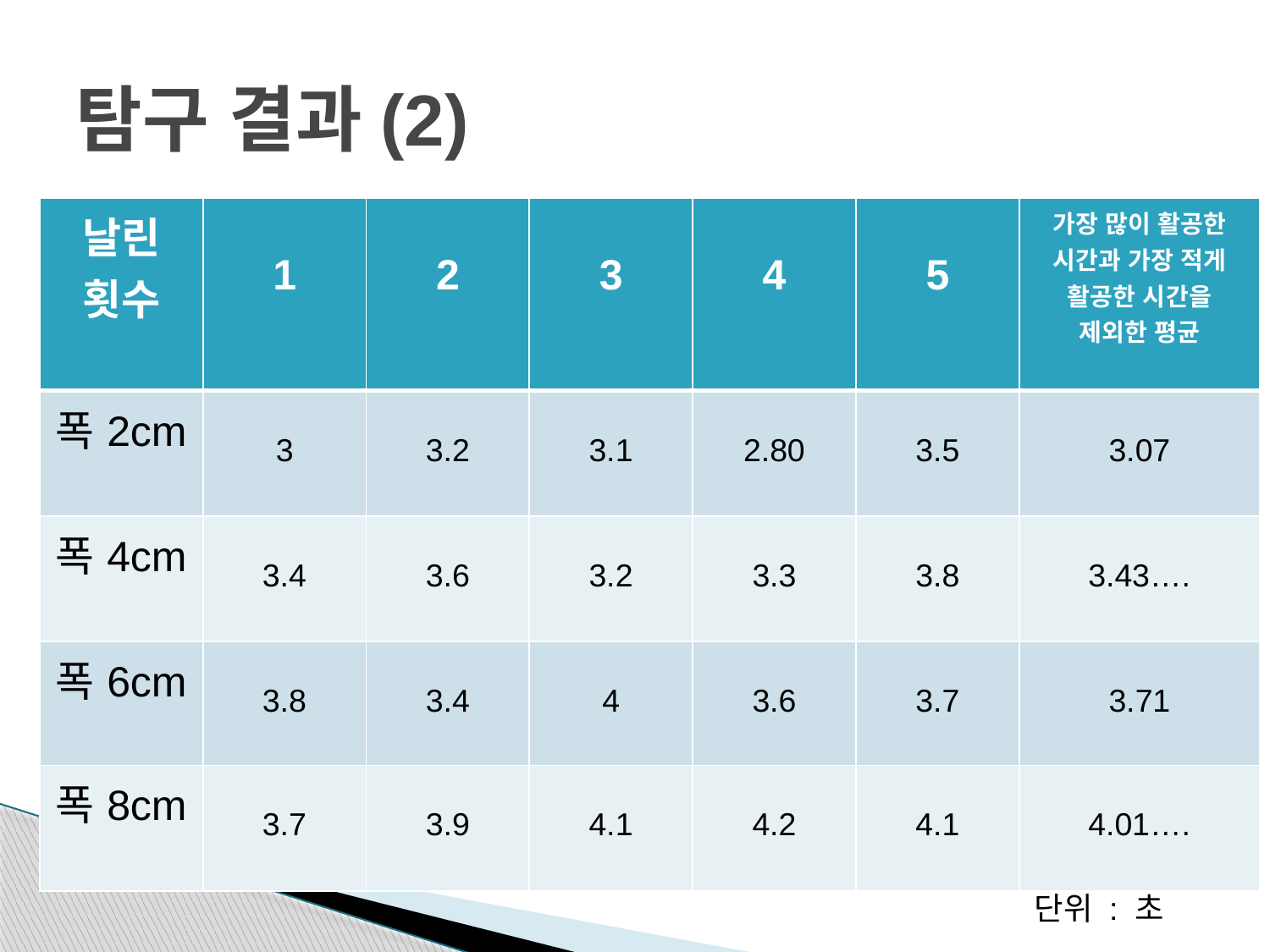

# 탐구 결과(2)
| 날린 횟수 | 1 | 2 | 3 | 4 | 5 | 가장 많이 활공한 시간과 가장 적게 활공한 시간을 제외한 평균 |
| --- | --- | --- | --- | --- | --- | --- |
| 폭2cm | 3 | 3.2 | 3.1 | 2.80 | 3.5 | 3.07 |
| 폭4cm | 3.4 | 3.6 | 3.2 | 3.3 | 3.8 | 3.43…. |
| 폭6cm | 3.8 | 3.4 | 4 | 3.6 | 3.7 | 3.71 |
| 폭8cm | 3.7 | 3.9 | 4.1 | 4.2 | 4.1 | 4.01…. |
단위 : 초